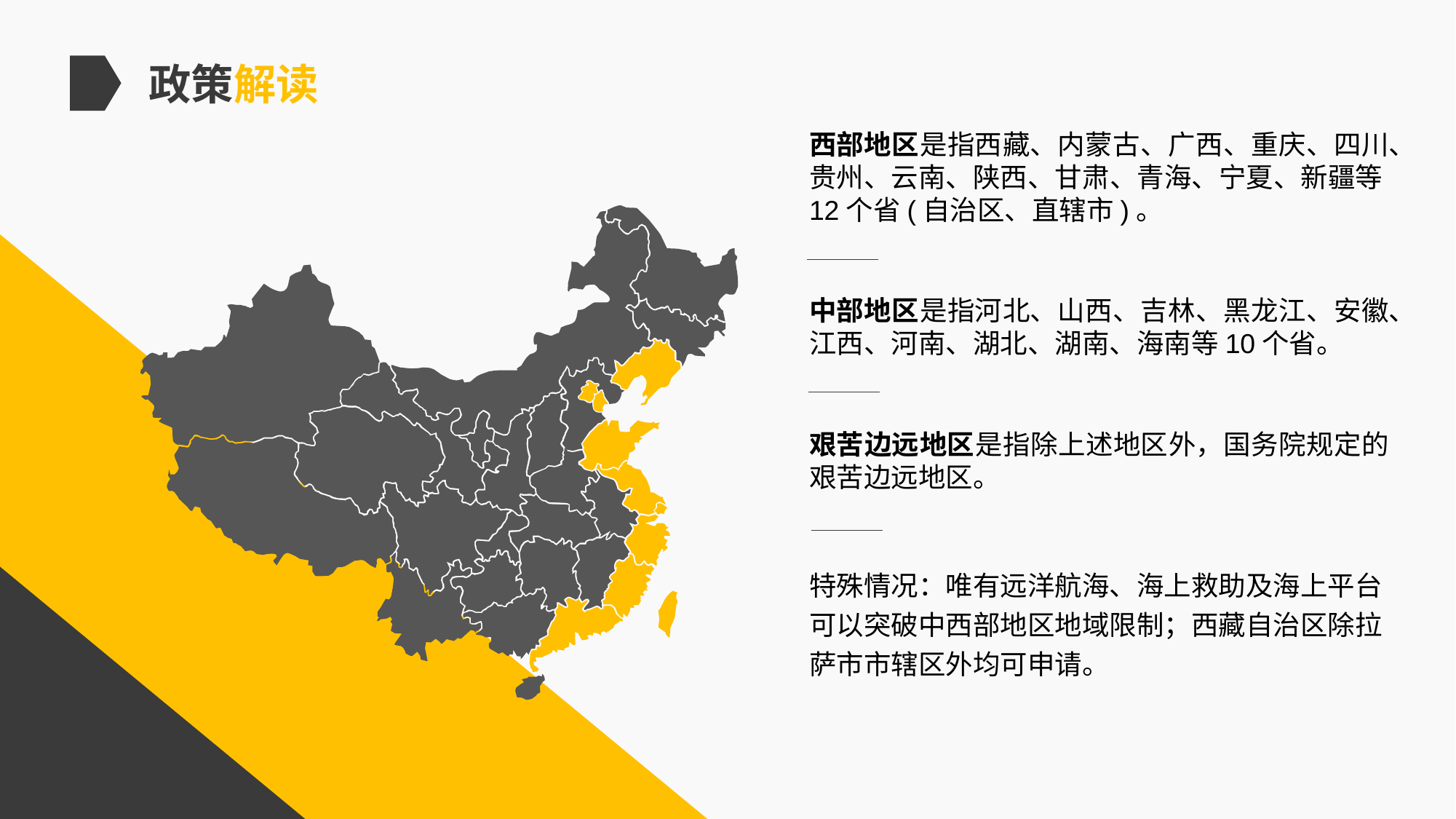

政策解读

西部地区是指西藏、内蒙古、广西、重庆、四川、贵州、云南、陕西、甘肃、青海、宁夏、新疆等12个省(自治区、直辖市)。

中部地区是指河北、山西、吉林、黑龙江、安徽、江西、河南、湖北、湖南、海南等10个省。

艰苦边远地区是指除上述地区外，国务院规定的艰苦边远地区。

特殊情况：唯有远洋航海、海上救助及海上平台可以突破中西部地区地域限制；西藏自治区除拉萨市市辖区外均可申请。